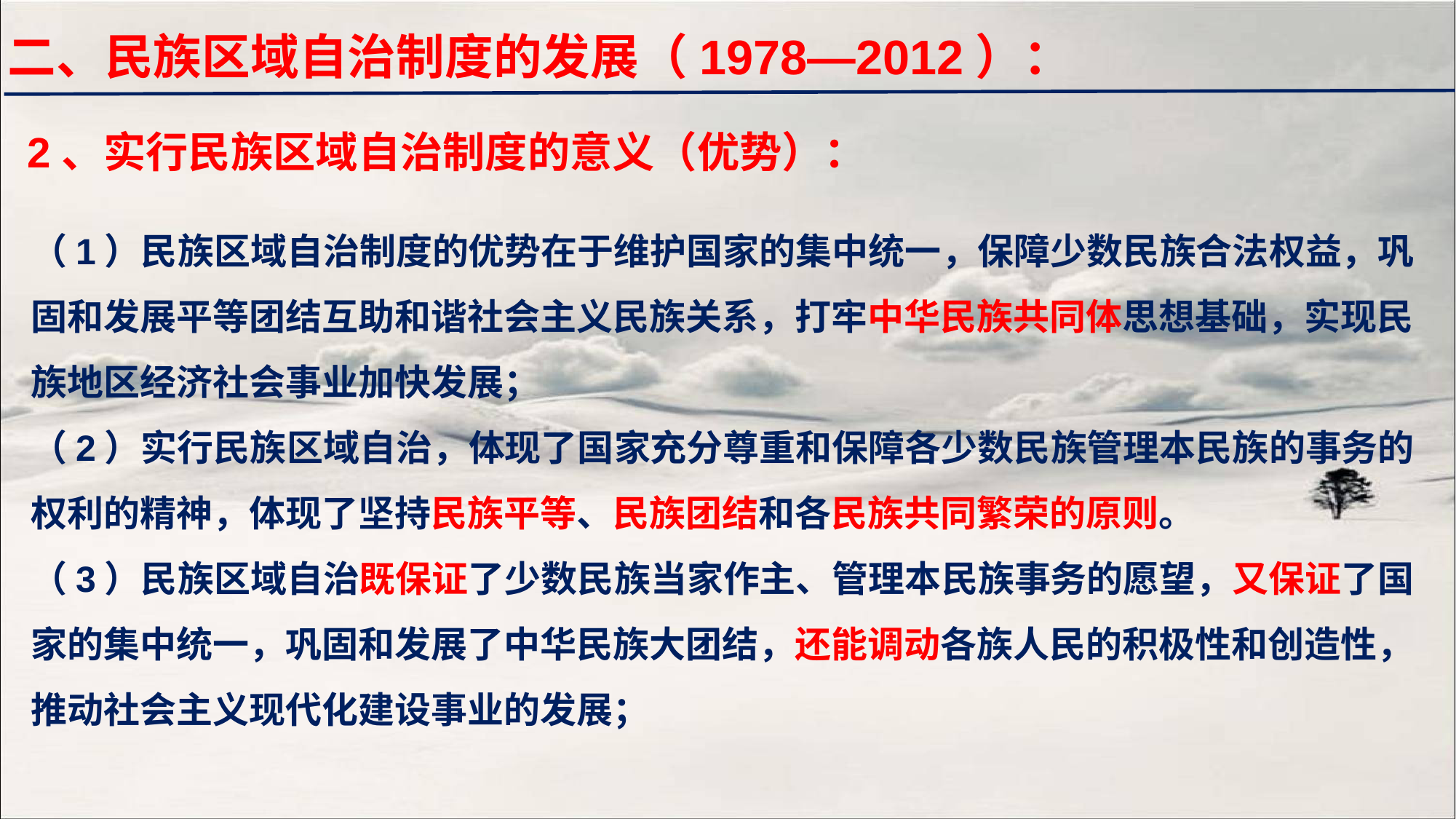

二、民族区域自治制度的发展（1978—2012）：
2、实行民族区域自治制度的意义（优势）：
（1）民族区域自治制度的优势在于维护国家的集中统一，保障少数民族合法权益，巩固和发展平等团结互助和谐社会主义民族关系，打牢中华民族共同体思想基础，实现民族地区经济社会事业加快发展；
（2）实行民族区域自治，体现了国家充分尊重和保障各少数民族管理本民族的事务的权利的精神，体现了坚持民族平等、民族团结和各民族共同繁荣的原则。
（3）民族区域自治既保证了少数民族当家作主、管理本民族事务的愿望，又保证了国家的集中统一，巩固和发展了中华民族大团结，还能调动各族人民的积极性和创造性，推动社会主义现代化建设事业的发展；